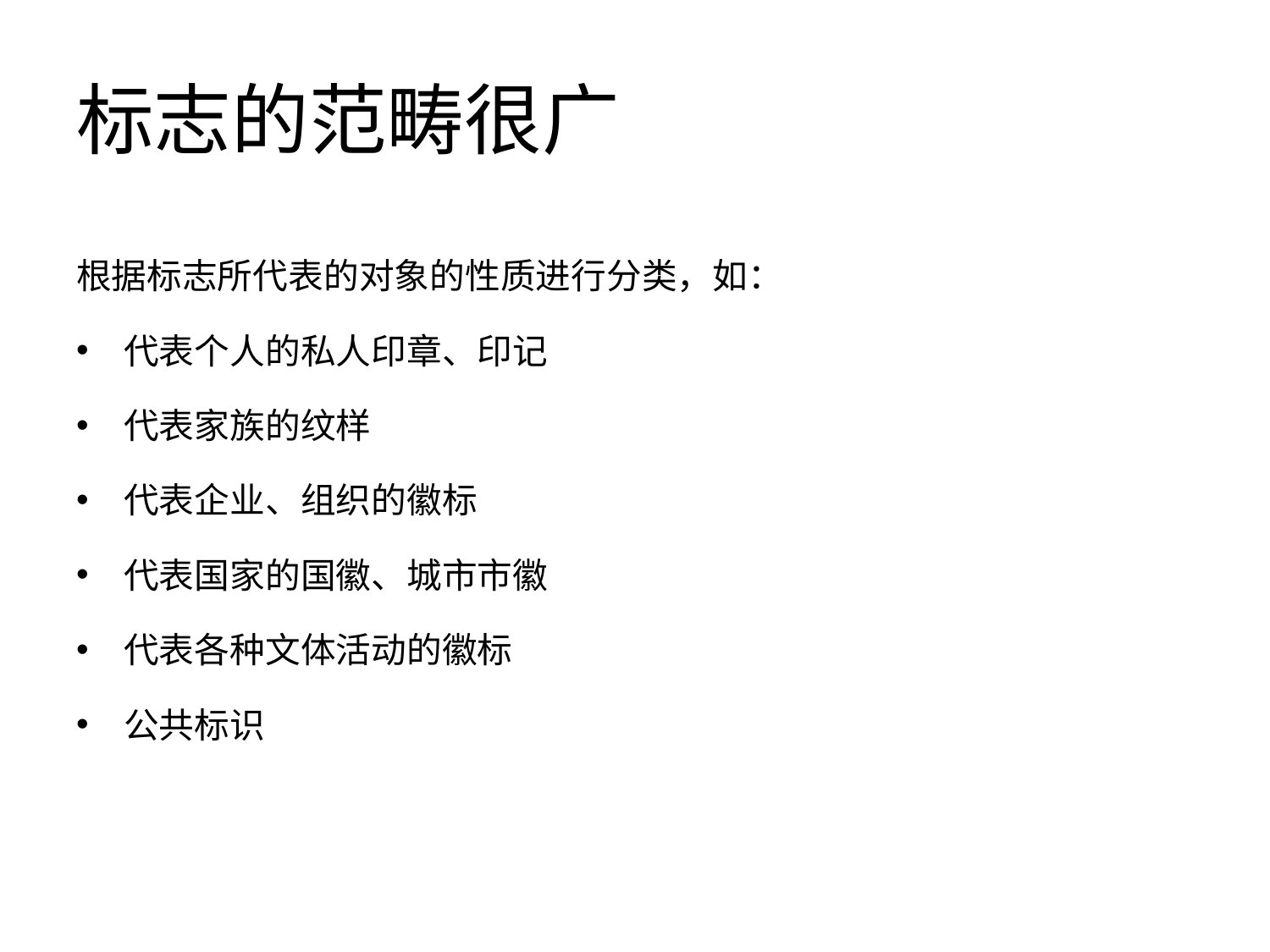

# 标志的范畴很广
根据标志所代表的对象的性质进行分类，如：
代表个人的私人印章、印记
代表家族的纹样
代表企业、组织的徽标
代表国家的国徽、城市市徽
代表各种文体活动的徽标
公共标识